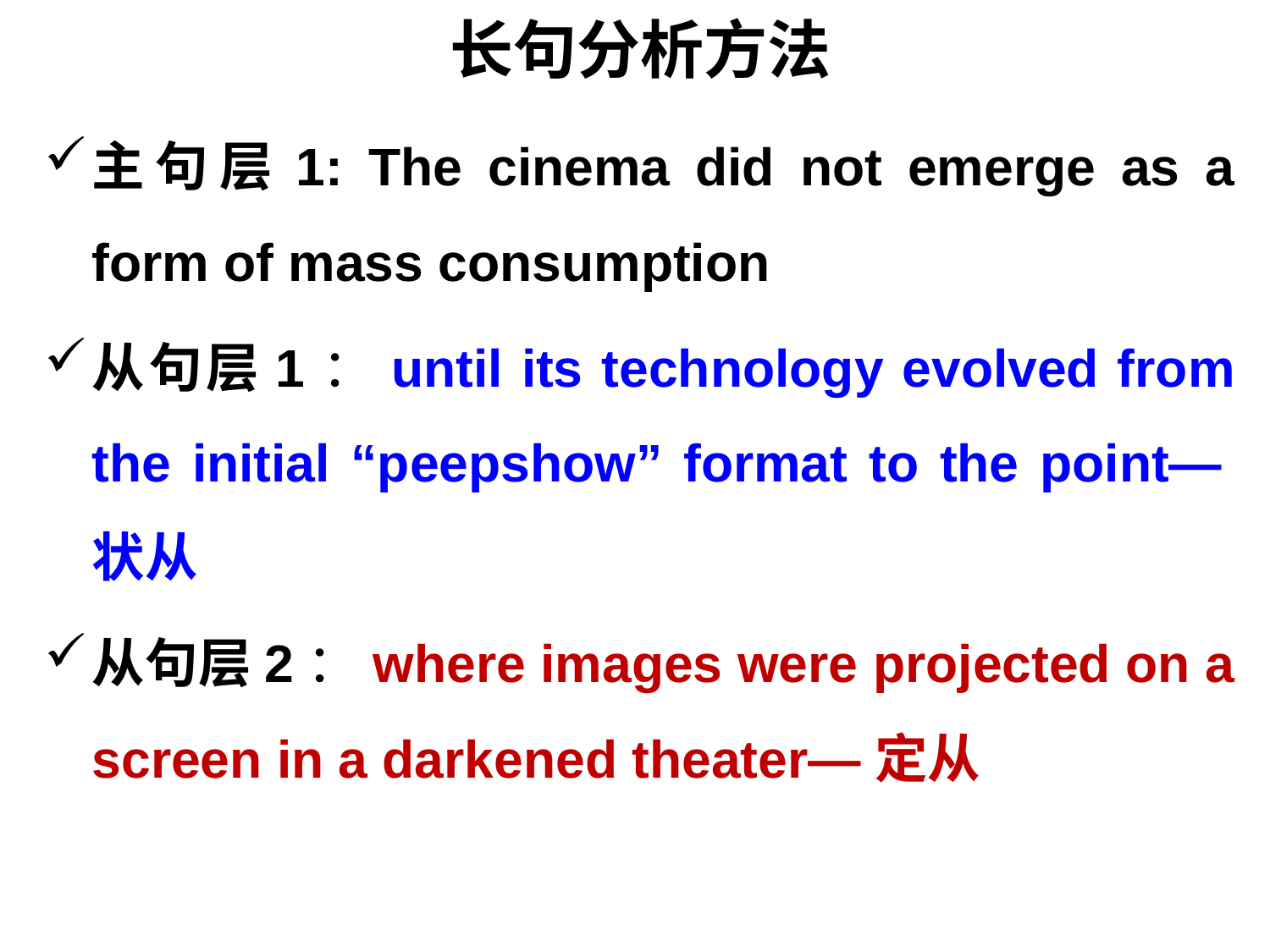

长句分析方法
主句层1: The cinema did not emerge as a form of mass consumption
从句层1：until its technology evolved from the initial “peepshow” format to the point—状从
从句层2：where images were projected on a screen in a darkened theater—定从